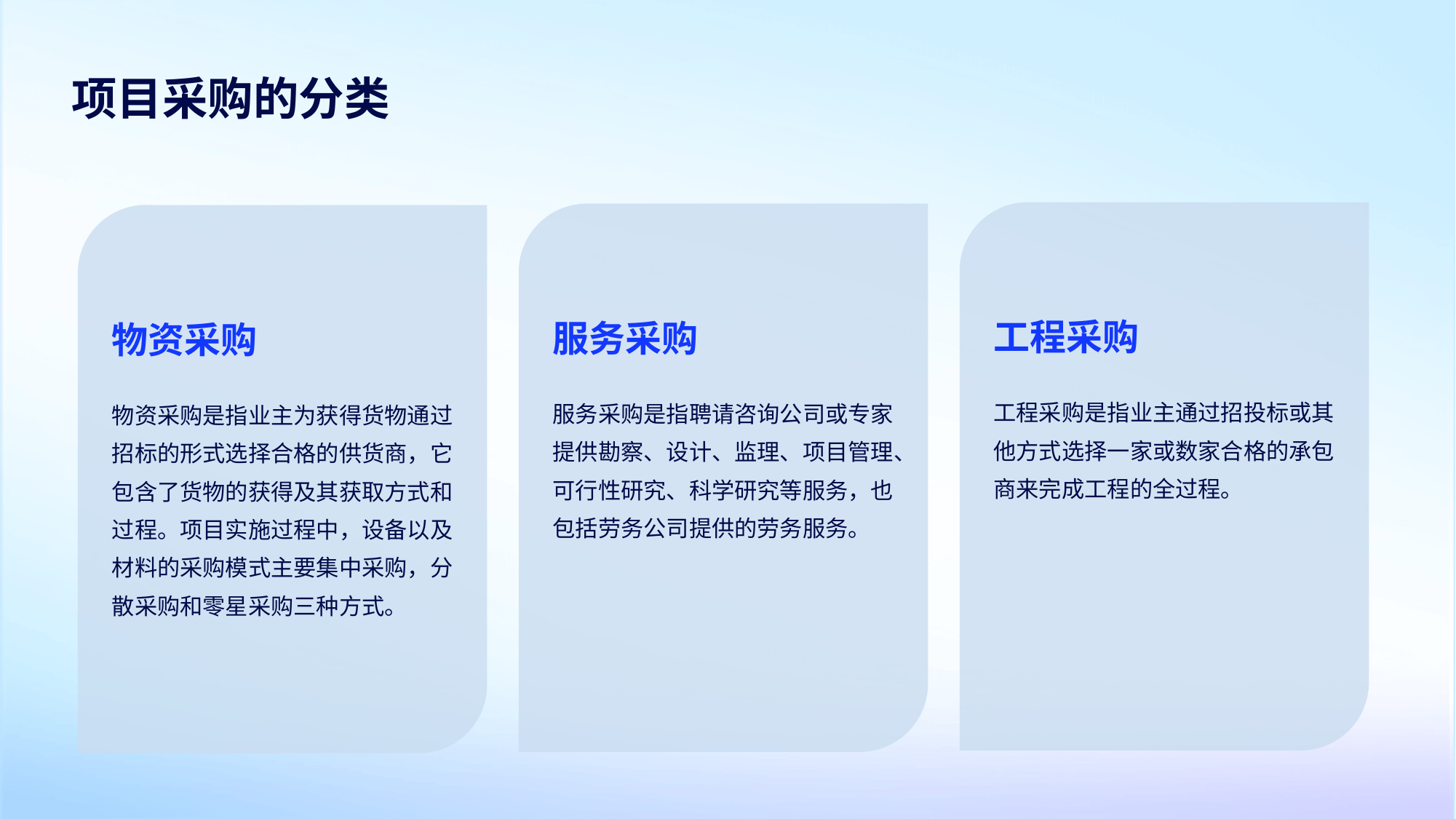

项目采购的分类

工程采购
服务采购
物资采购
工程采购是指业主通过招投标或其他方式选择一家或数家合格的承包商来完成工程的全过程。
服务采购是指聘请咨询公司或专家提供勘察、设计、监理、项目管理、可行性研究、科学研究等服务，也包括劳务公司提供的劳务服务。
物资采购是指业主为获得货物通过招标的形式选择合格的供货商，它包含了货物的获得及其获取方式和过程。项目实施过程中，设备以及材料的采购模式主要集中采购，分散采购和零星采购三种方式。